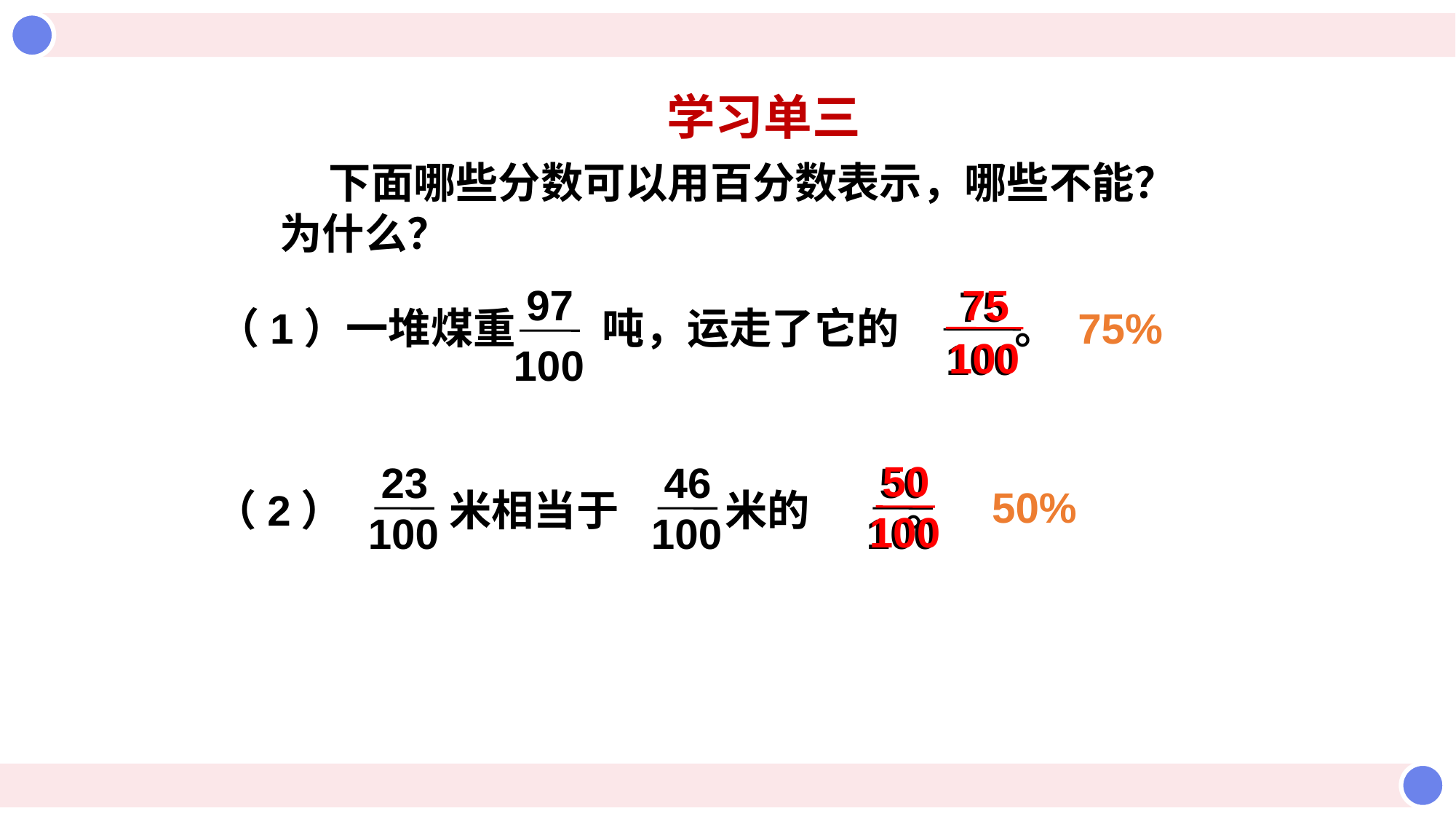

学习单三
    下面哪些分数可以用百分数表示，哪些不能？为什么？
97

100
 75
100

（1）一堆煤重         吨，运走了它的            。
23
100

46
100

50
100

（2）           米相当于           米的          。
 75
75%
100

 50
50%
100